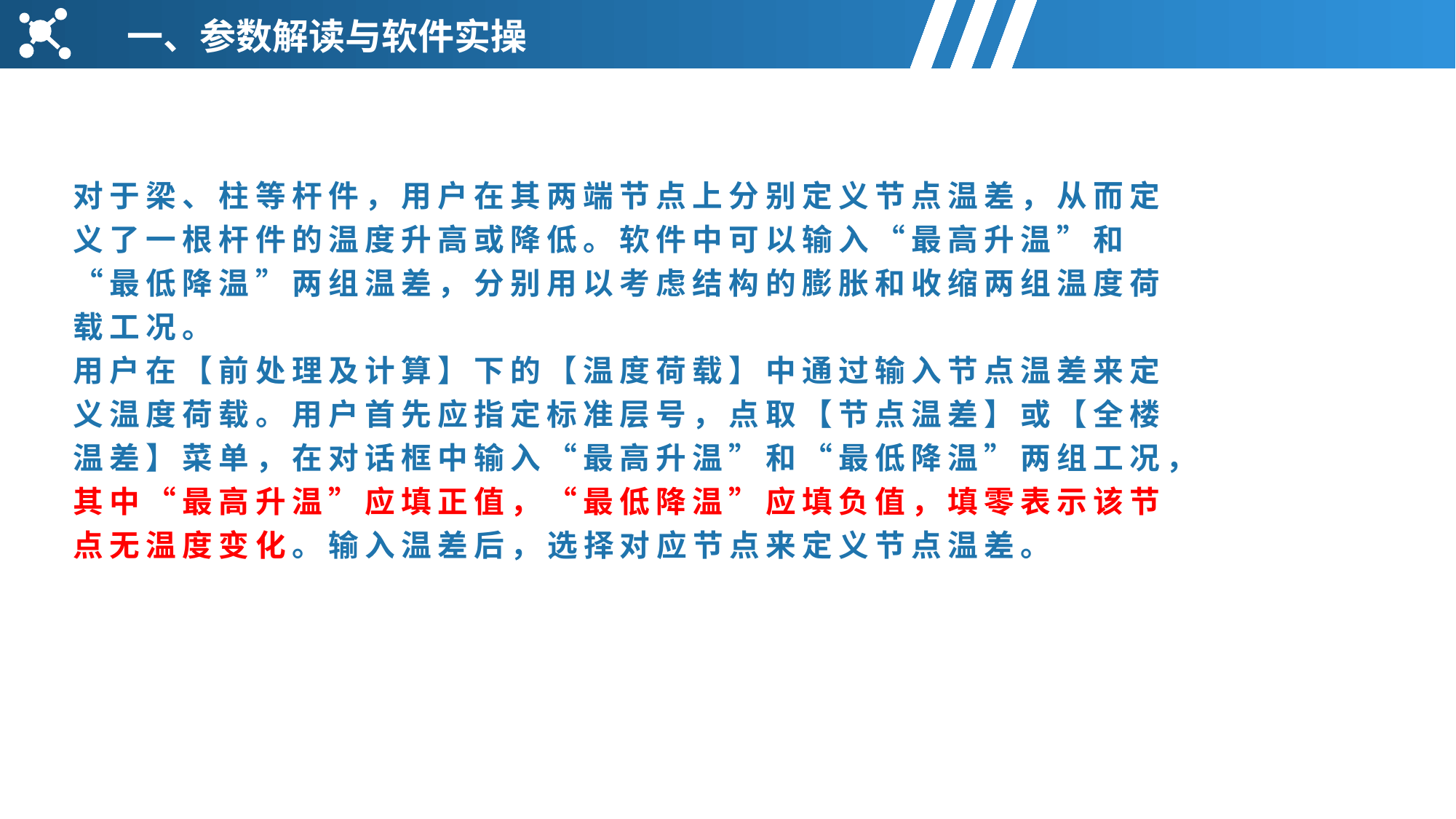

一、参数解读与软件实操
对于梁、柱等杆件，用户在其两端节点上分别定义节点温差，从而定义了一根杆件的温度升高或降低。软件中可以输入“最高升温”和“最低降温”两组温差，分别用以考虑结构的膨胀和收缩两组温度荷载工况。
用户在【前处理及计算】下的【温度荷载】中通过输入节点温差来定义温度荷载。用户首先应指定标准层号，点取【节点温差】或【全楼温差】菜单，在对话框中输入“最高升温”和“最低降温”两组工况，其中“最高升温”应填正值，“最低降温”应填负值，填零表示该节点无温度变化。输入温差后，选择对应节点来定义节点温差。